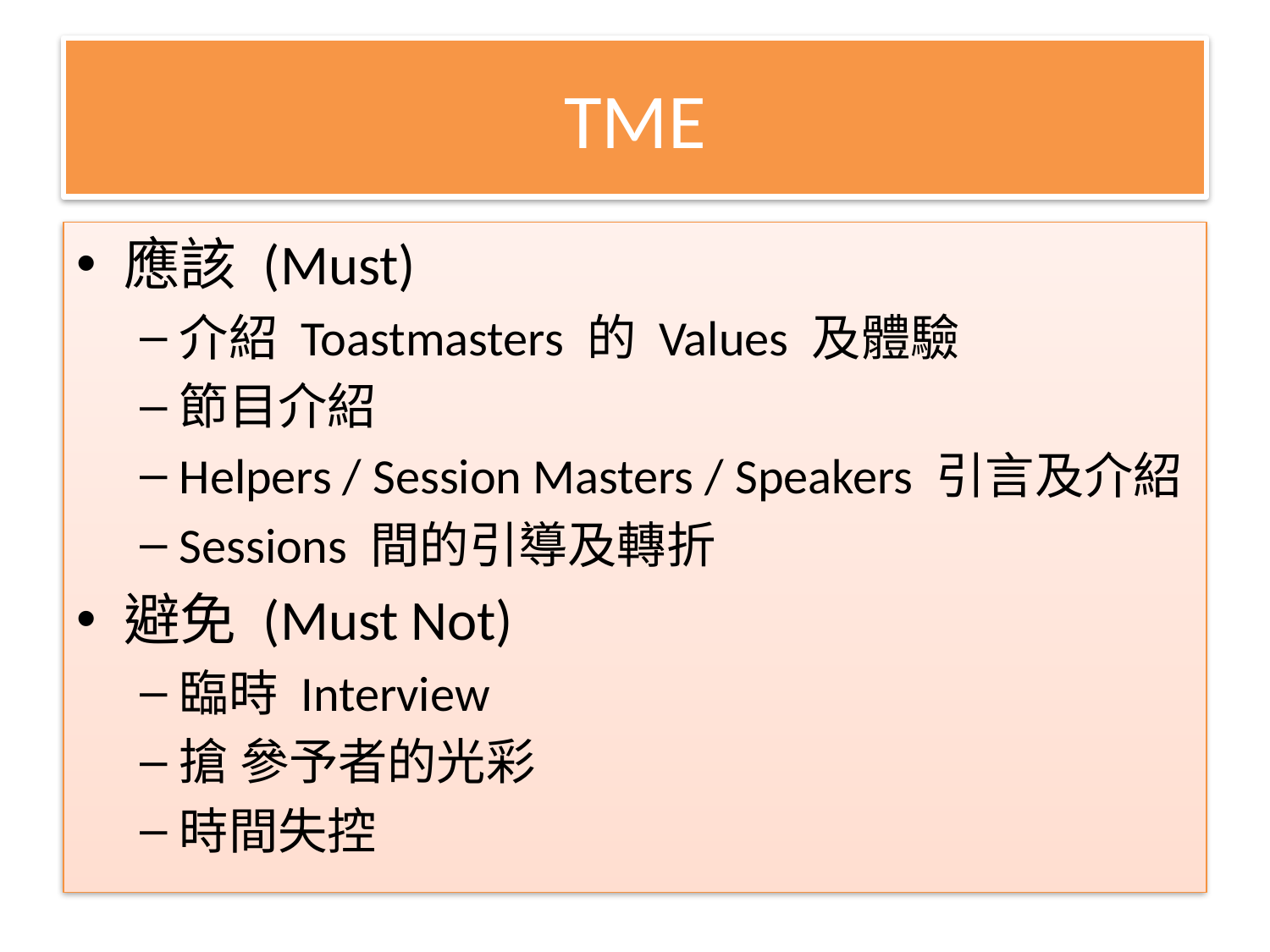

# TME
應該 (Must)
介紹 Toastmasters 的 Values 及體驗
節目介紹
Helpers / Session Masters / Speakers 引言及介紹
Sessions 間的引導及轉折
避免 (Must Not)
臨時 Interview
搶 參予者的光彩
時間失控